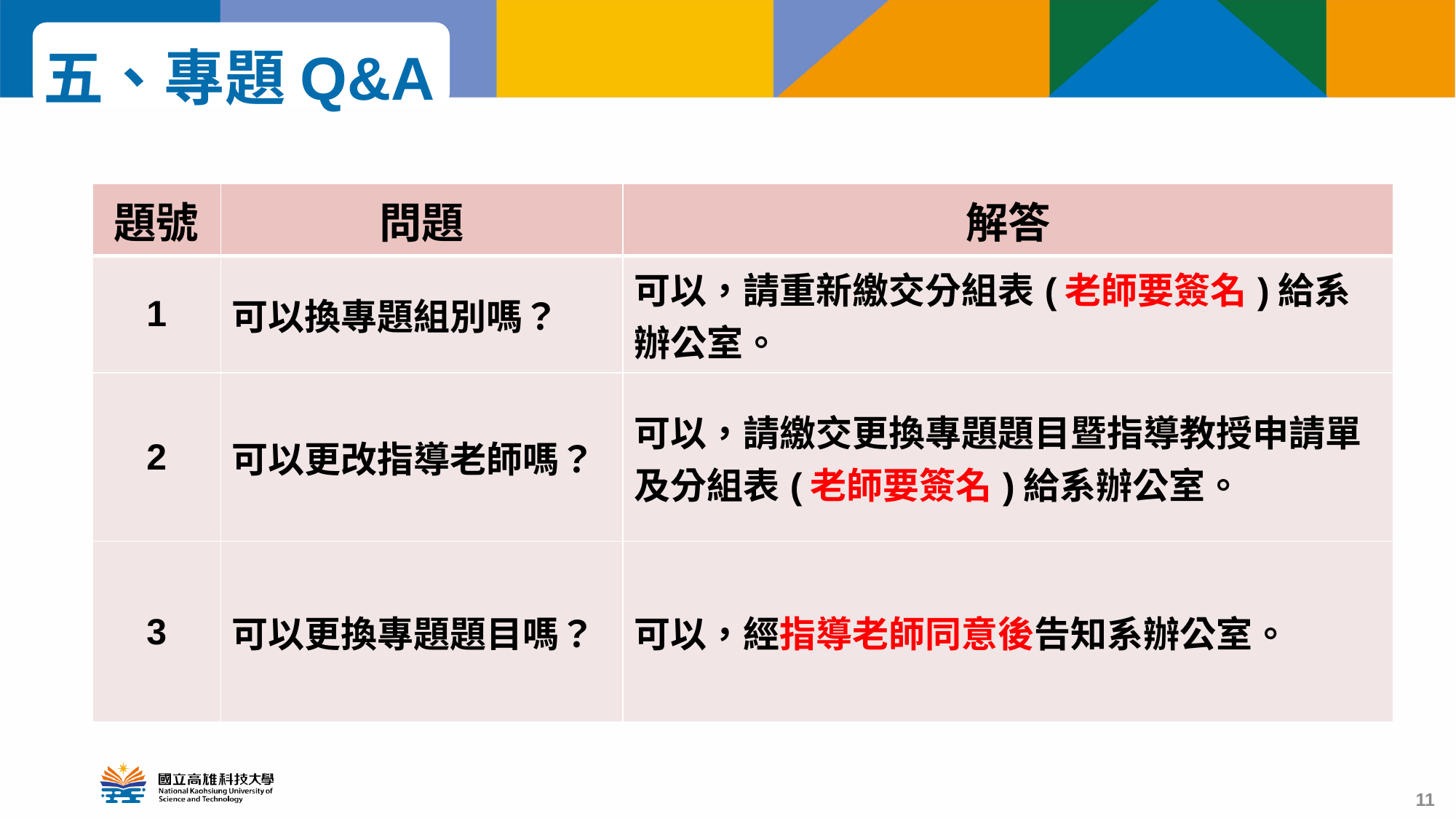

五、專題Q&A

| 題號 | 問題 | 解答 |
| --- | --- | --- |
| 1 | 可以換專題組別嗎？ | 可以，請重新繳交分組表(老師要簽名)給系辦公室。 |
| 2 | 可以更改指導老師嗎？ | 可以，請繳交更換專題題目暨指導教授申請單及分組表(老師要簽名)給系辦公室。 |
| 3 | 可以更換專題題目嗎？ | 可以，經指導老師同意後告知系辦公室。 |
11